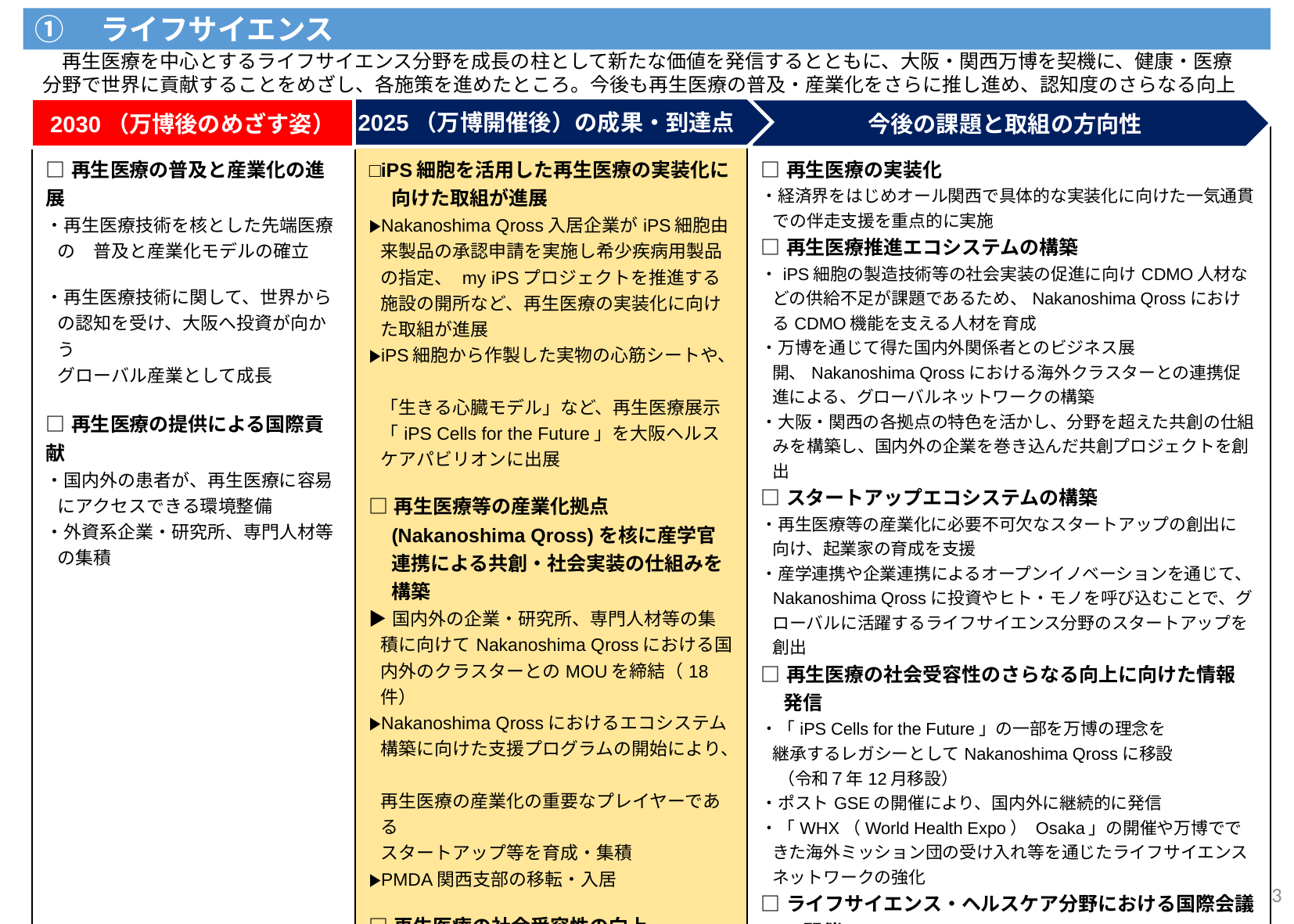

①　ライフサイエンス
　再生医療を中心とするライフサイエンス分野を成長の柱として新たな価値を発信するとともに、大阪・関西万博を契機に、健康・医療分野で世界に貢献することをめざし、各施策を進めたところ。今後も再生医療の普及・産業化をさらに推し進め、認知度のさらなる向上を図る。
2025（万博開催後）の成果・到達点
2030（万博後のめざす姿）
今後の課題と取組の方向性
| □再生医療の普及と産業化の進展 ・再生医療技術を核とした先端医療の　普及と産業化モデルの確立 ・再生医療技術に関して、世界からの認知を受け、大阪へ投資が向かう グローバル産業として成長 □再生医療の提供による国際貢献 ・国内外の患者が、再生医療に容易にアクセスできる環境整備 ・外資系企業・研究所、専門人材等の集積 | □iPS細胞を活用した再生医療の実装化に向けた取組が進展 ▶Nakanoshima Qross入居企業がiPS細胞由来製品の承認申請を実施し希少疾病用製品の指定、 my iPSプロジェクトを推進する施設の開所など、再生医療の実装化に向けた取組が進展 ▶iPS細胞から作製した実物の心筋シートや、 「生きる心臓モデル」など、再生医療展示「iPS Cells for the Future」を大阪ヘルスケアパビリオンに出展　 □再生医療等の産業化拠点(Nakanoshima Qross)を核に産学官連携による共創・社会実装の仕組みを 構築 ▶国内外の企業・研究所、専門人材等の集積に向けてNakanoshima Qrossにおける国内外のクラスターとのMOUを締結（18件） ▶Nakanoshima Qrossにおけるエコシステム構築に向けた支援プログラムの開始により、 再生医療の産業化の重要なプレイヤーである スタートアップ等を育成・集積 ▶PMDA関西支部の移転・入居 □再生医療の社会受容性の向上 ▶国内外でのイベントやビジネス交流により 大阪の再生医療を発信 　未来の医療 EXPO 、国際見本市「Japan　 　Health」、世界最大のバイオ見本市 　「BIO International Convention」等 | □再生医療の実装化 ・経済界をはじめオール関西で具体的な実装化に向けた一気通貫での伴走支援を重点的に実施 □再生医療推進エコシステムの構築 ・iPS細胞の製造技術等の社会実装の促進に向けCDMO人材などの供給不足が課題であるため、Nakanoshima QrossにおけるCDMO機能を支える人材を育成 ・万博を通じて得た国内外関係者とのビジネス展開、Nakanoshima Qrossにおける海外クラスターとの連携促進による、グローバルネットワークの構築 ・大阪・関西の各拠点の特色を活かし、分野を超えた共創の仕組みを構築し、国内外の企業を巻き込んだ共創プロジェクトを創出 □スタートアップエコシステムの構築 ・再生医療等の産業化に必要不可欠なスタートアップの創出に 向け、起業家の育成を支援 ・産学連携や企業連携によるオープンイノベーションを通じて、Nakanoshima Qrossに投資やヒト・モノを呼び込むことで、グローバルに活躍するライフサイエンス分野のスタートアップを創出 □再生医療の社会受容性のさらなる向上に向けた情報 発信 ・「iPS Cells for the Future」の一部を万博の理念を 継承するレガシーとしてNakanoshima Qrossに移設 　（令和７年12月移設） ・ポストGSEの開催により、国内外に継続的に発信 ・「WHX（World Health Expo） Osaka」の開催や万博でできた海外ミッション団の受け入れ等を通じたライフサイエンスネットワークの強化 □ライフサイエンス・ヘルスケア分野における国際会議の開催 ・保健医療分野に関する各国の知見の共有や参加者の対話等を通じて、「いのち輝く」持続可能な国際社会を共創するとともに関連ビジネス及び産業の集積と成長を促進 □大阪の再生医療分野への世界からの人材確保や資金の獲得 □外資系企業・研究所の集積 |
| --- | --- | --- |
3